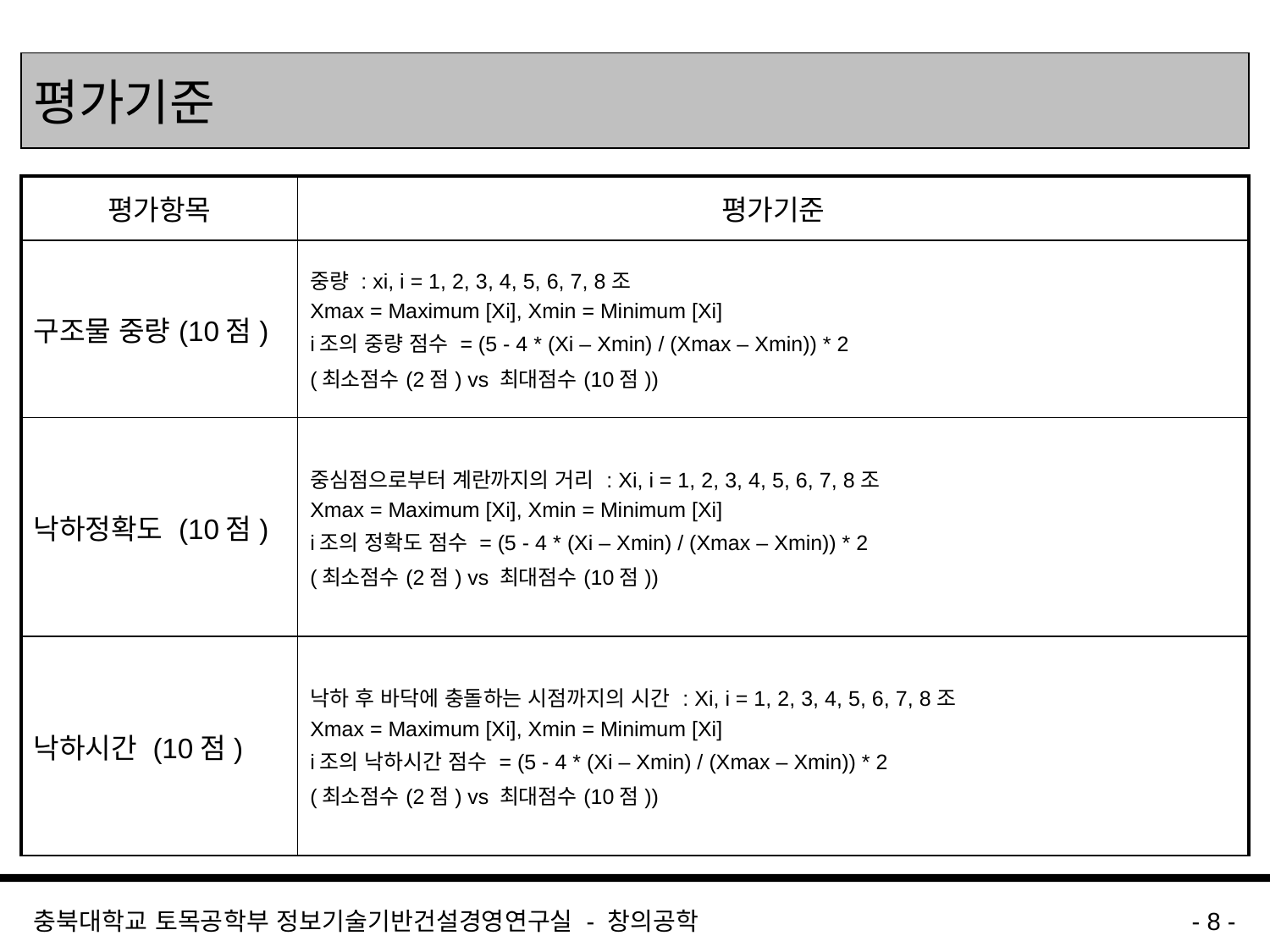

# 평가기준
| 평가항목 | 평가기준 |
| --- | --- |
| 구조물 중량(10점) | 중량 : xi, i = 1, 2, 3, 4, 5, 6, 7, 8조 Xmax = Maximum [Xi], Xmin = Minimum [Xi] i조의 중량 점수 = (5 - 4 \* (Xi – Xmin) / (Xmax – Xmin)) \* 2 (최소점수(2점) vs 최대점수(10점)) |
| 낙하정확도 (10점) | 중심점으로부터 계란까지의 거리 : Xi, i = 1, 2, 3, 4, 5, 6, 7, 8조 Xmax = Maximum [Xi], Xmin = Minimum [Xi] i조의 정확도 점수 = (5 - 4 \* (Xi – Xmin) / (Xmax – Xmin)) \* 2 (최소점수(2점) vs 최대점수(10점)) |
| 낙하시간 (10점) | 낙하 후 바닥에 충돌하는 시점까지의 시간 : Xi, i = 1, 2, 3, 4, 5, 6, 7, 8조 Xmax = Maximum [Xi], Xmin = Minimum [Xi] i조의 낙하시간 점수 = (5 - 4 \* (Xi – Xmin) / (Xmax – Xmin)) \* 2 (최소점수(2점) vs 최대점수(10점)) |
충북대학교 토목공학부 정보기술기반건설경영연구실 - 창의공학
- 8 -